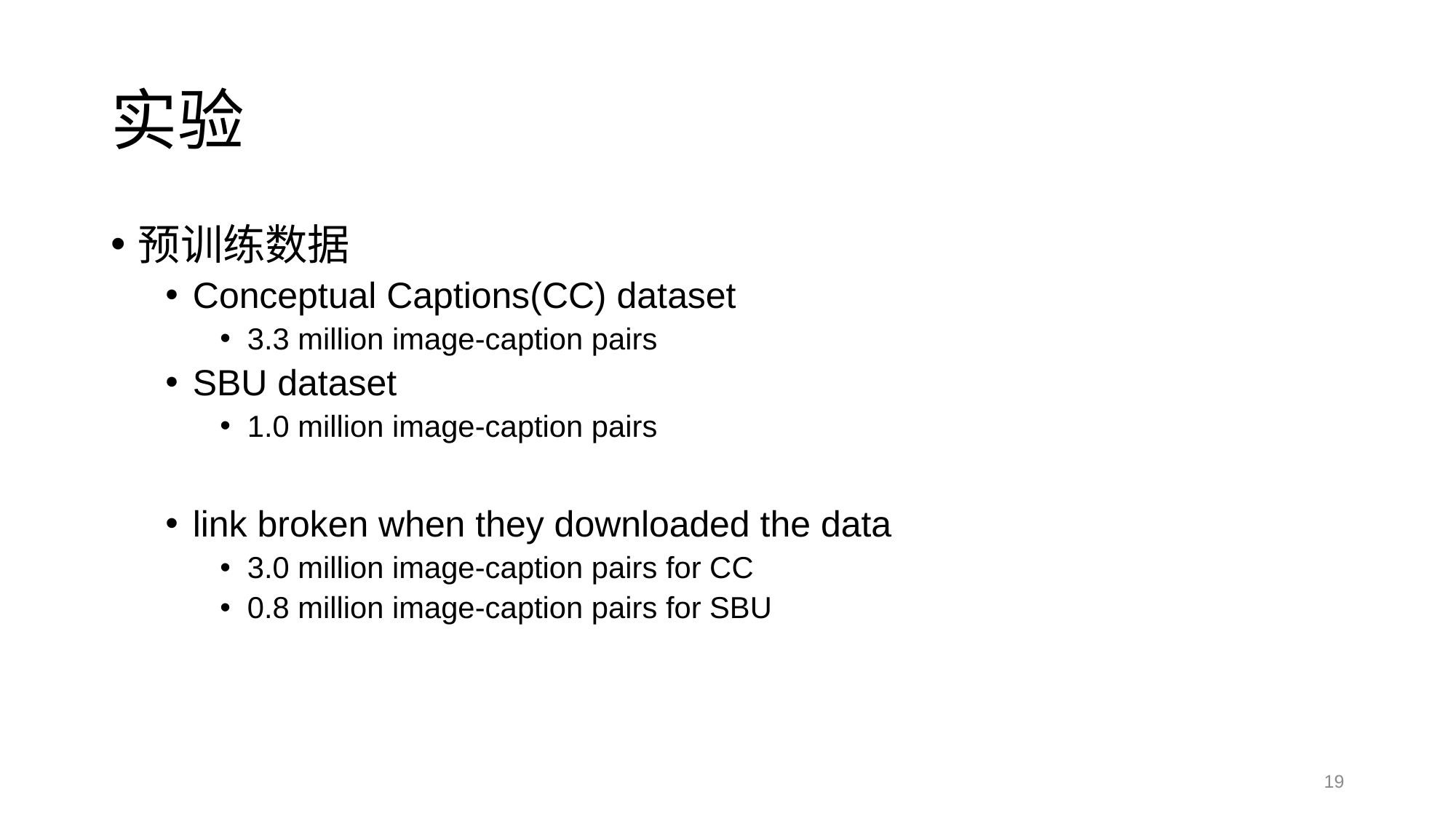

# 实验
预训练数据
Conceptual Captions(CC) dataset
3.3 million image-caption pairs
SBU dataset
1.0 million image-caption pairs

link broken when they downloaded the data
3.0 million image-caption pairs for CC
0.8 million image-caption pairs for SBU
19